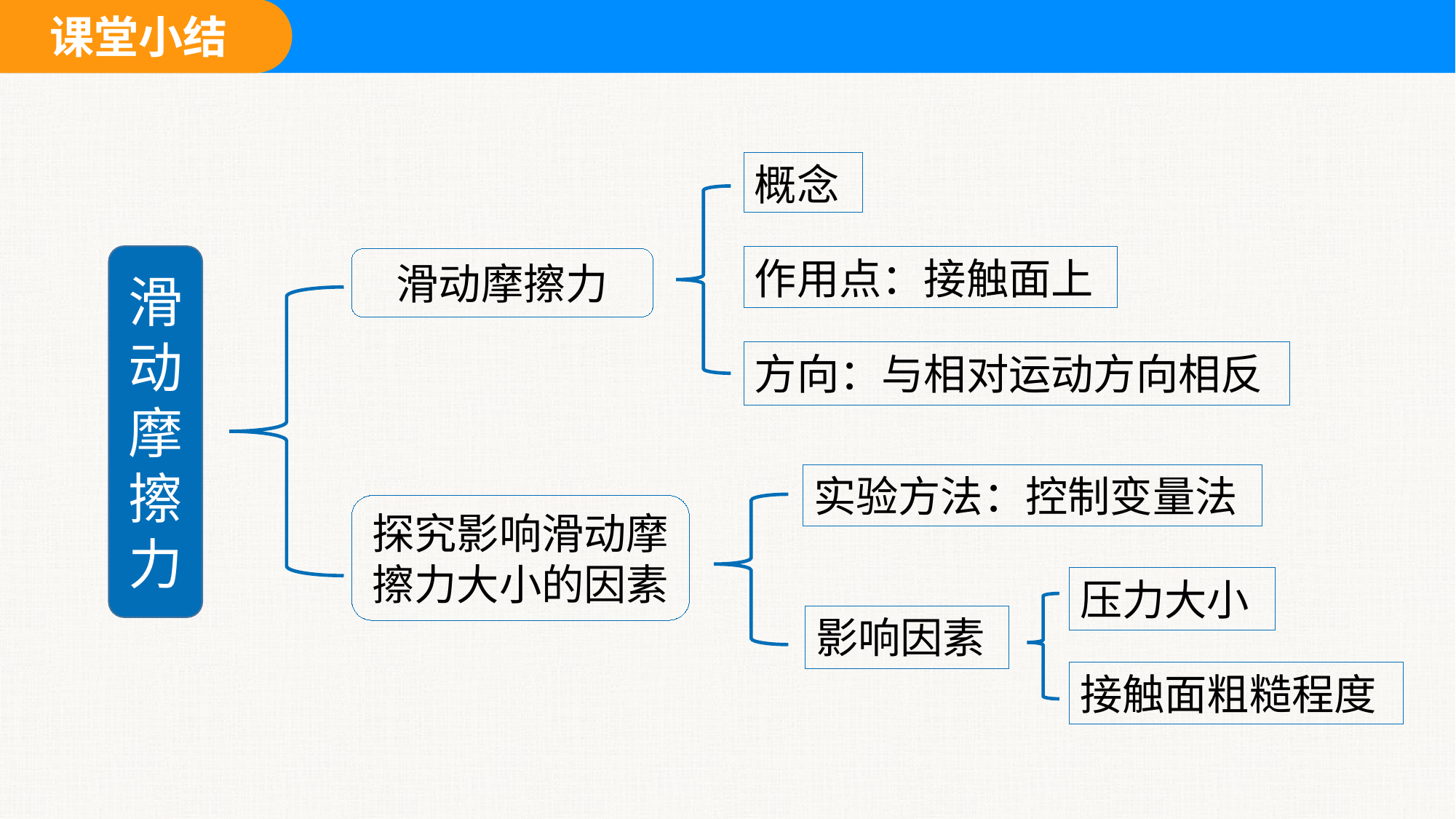

概念

滑动摩擦力
作用点：接触面上
滑动摩擦力

方向：与相对运动方向相反
实验方法：控制变量法

探究影响滑动摩擦力大小的因素
压力大小

影响因素
接触面粗糙程度